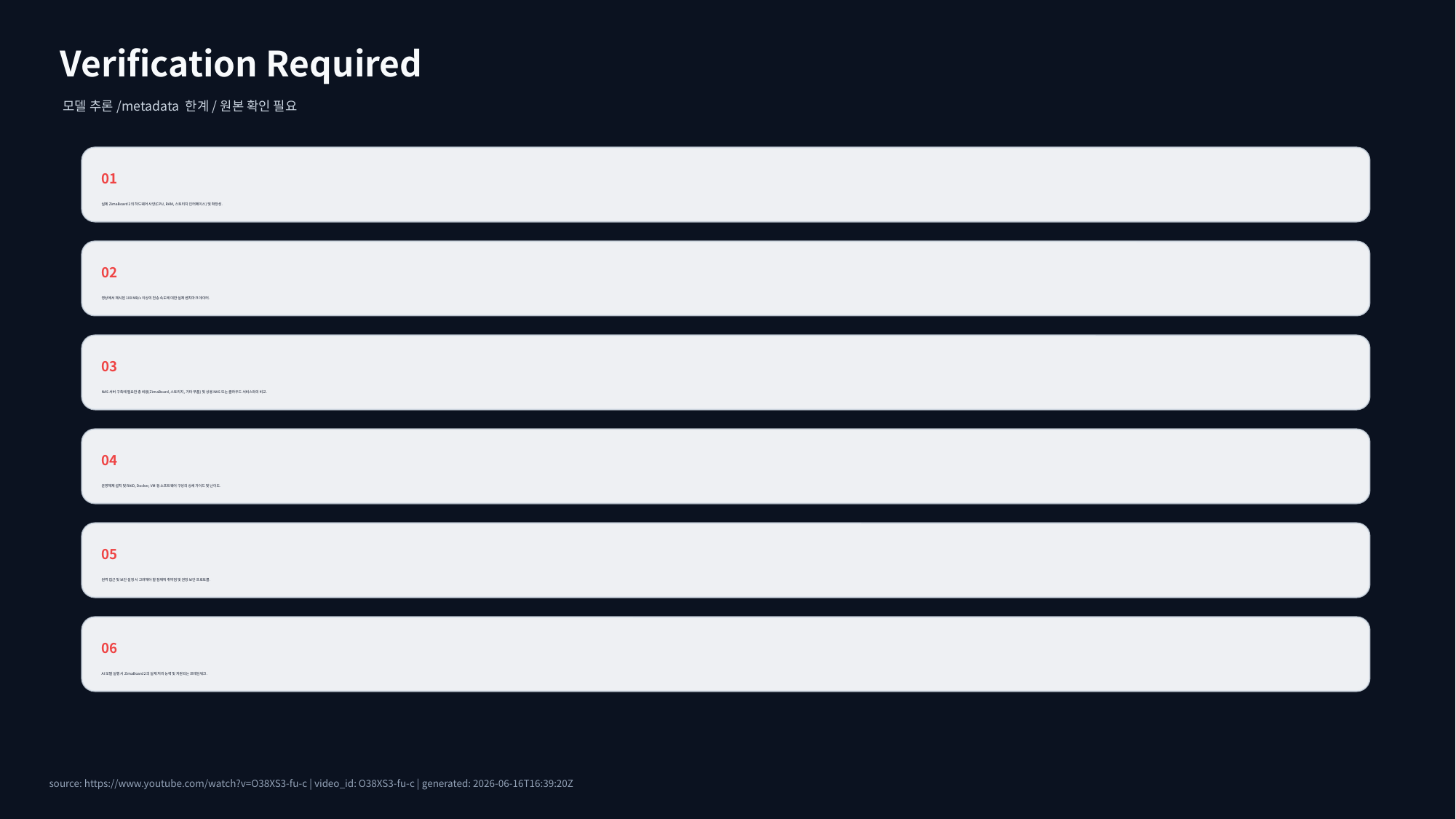

Verification Required
모델 추론/metadata 한계/원본 확인 필요

01
실제 ZimaBoard 2의 하드웨어 사양(CPU, RAM, 스토리지 인터페이스) 및 확장성.

02
영상에서 제시된 100 MB/s 이상의 전송 속도에 대한 실제 벤치마크 데이터.

03
NAS 서버 구축에 필요한 총 비용(ZimaBoard, 스토리지, 기타 부품) 및 상용 NAS 또는 클라우드 서비스와의 비교.

04
운영체제 설치 및 RAID, Docker, VM 등 소프트웨어 구성의 상세 가이드 및 난이도.

05
원격 접근 및 보안 설정 시 고려해야 할 잠재적 취약점 및 권장 보안 프로토콜.

06
AI 모델 실행 시 ZimaBoard 2의 실제 처리 능력 및 지원되는 프레임워크.
source: https://www.youtube.com/watch?v=O38XS3-fu-c | video_id: O38XS3-fu-c | generated: 2026-06-16T16:39:20Z